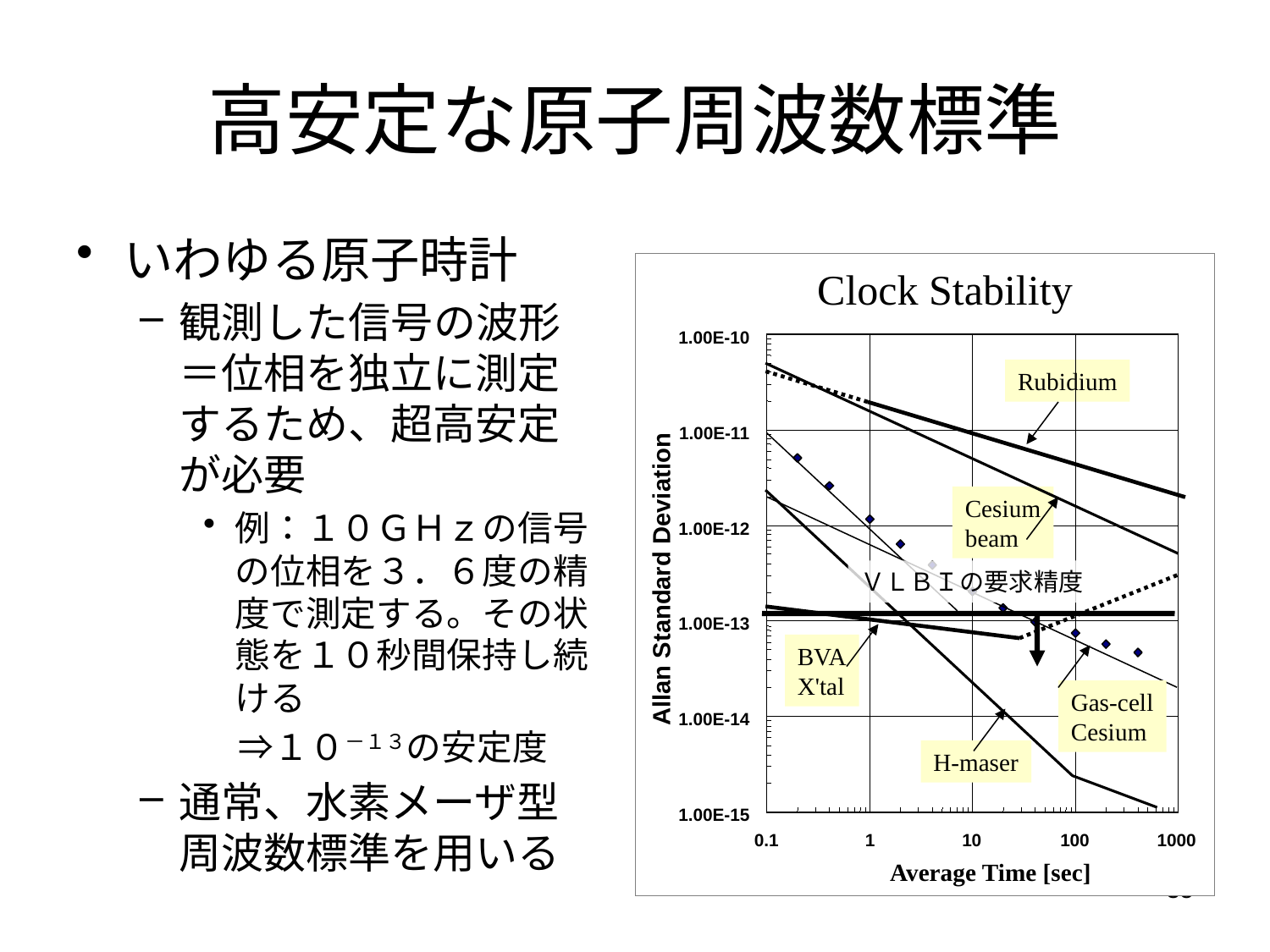

# 高安定な原子周波数標準
いわゆる原子時計
観測した信号の波形＝位相を独立に測定するため、超高安定が必要
例：１０ＧＨｚの信号の位相を３．６度の精度で測定する。その状態を１０秒間保持し続ける
　⇒１０－１３の安定度
通常、水素メーザ型周波数標準を用いる

Clock Stability
1.00E-10

Rubidium

1.00E-11

Cesium
beam

1.00E-12

ＶＬＢＩの要求精度

Allan Standard Deviation

1.00E-13

BVA
X'tal

Gas-cell
Cesium

1.00E-14

H-maser

1.00E-15

0.1
1
10
100
1000
Average Time [sec]
35